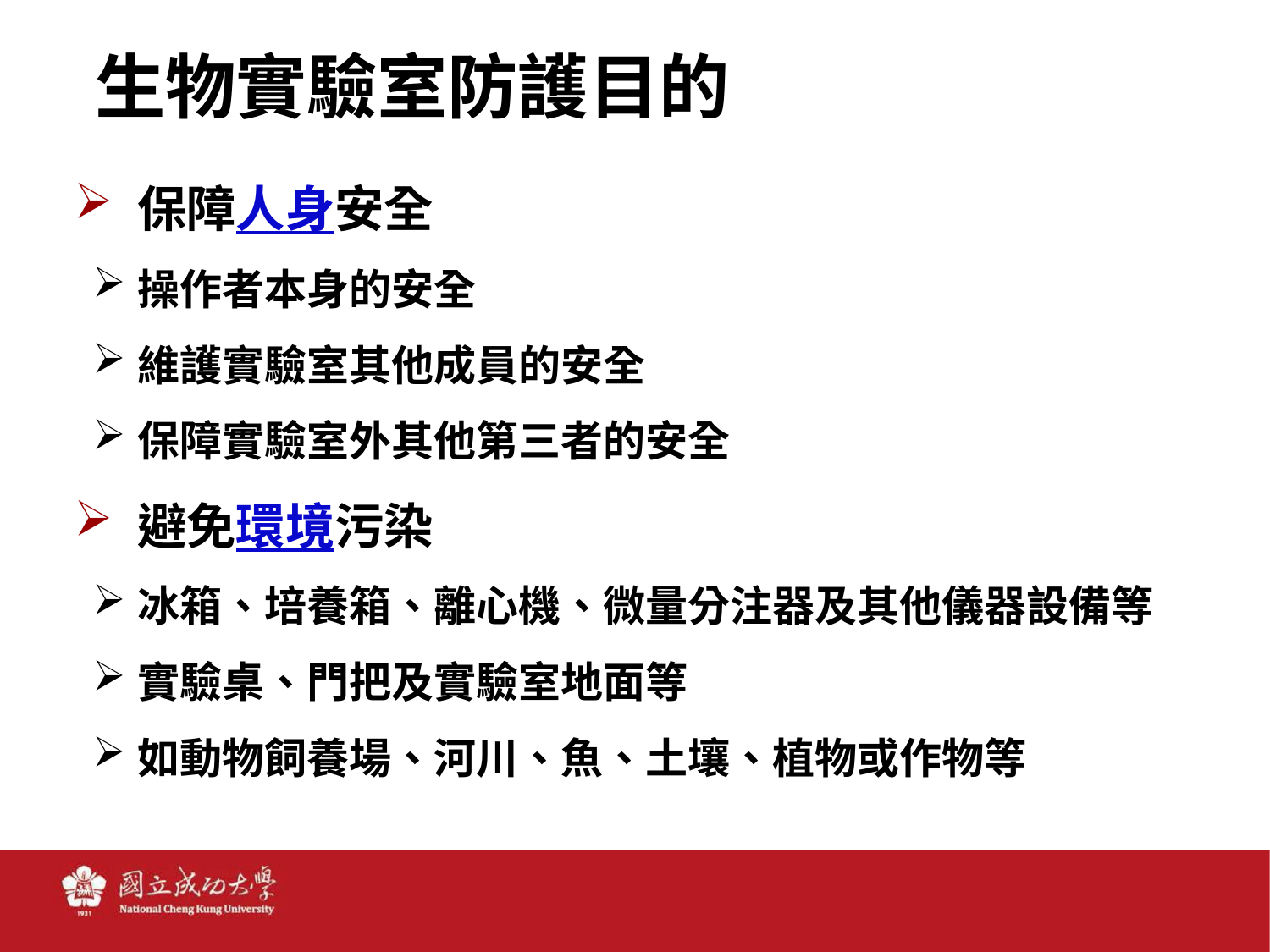

# 生物實驗室防護目的
保障人身安全
操作者本身的安全
維護實驗室其他成員的安全
保障實驗室外其他第三者的安全
避免環境污染
冰箱、培養箱、離心機、微量分注器及其他儀器設備等
實驗桌、門把及實驗室地面等
如動物飼養場、河川、魚、土壤、植物或作物等